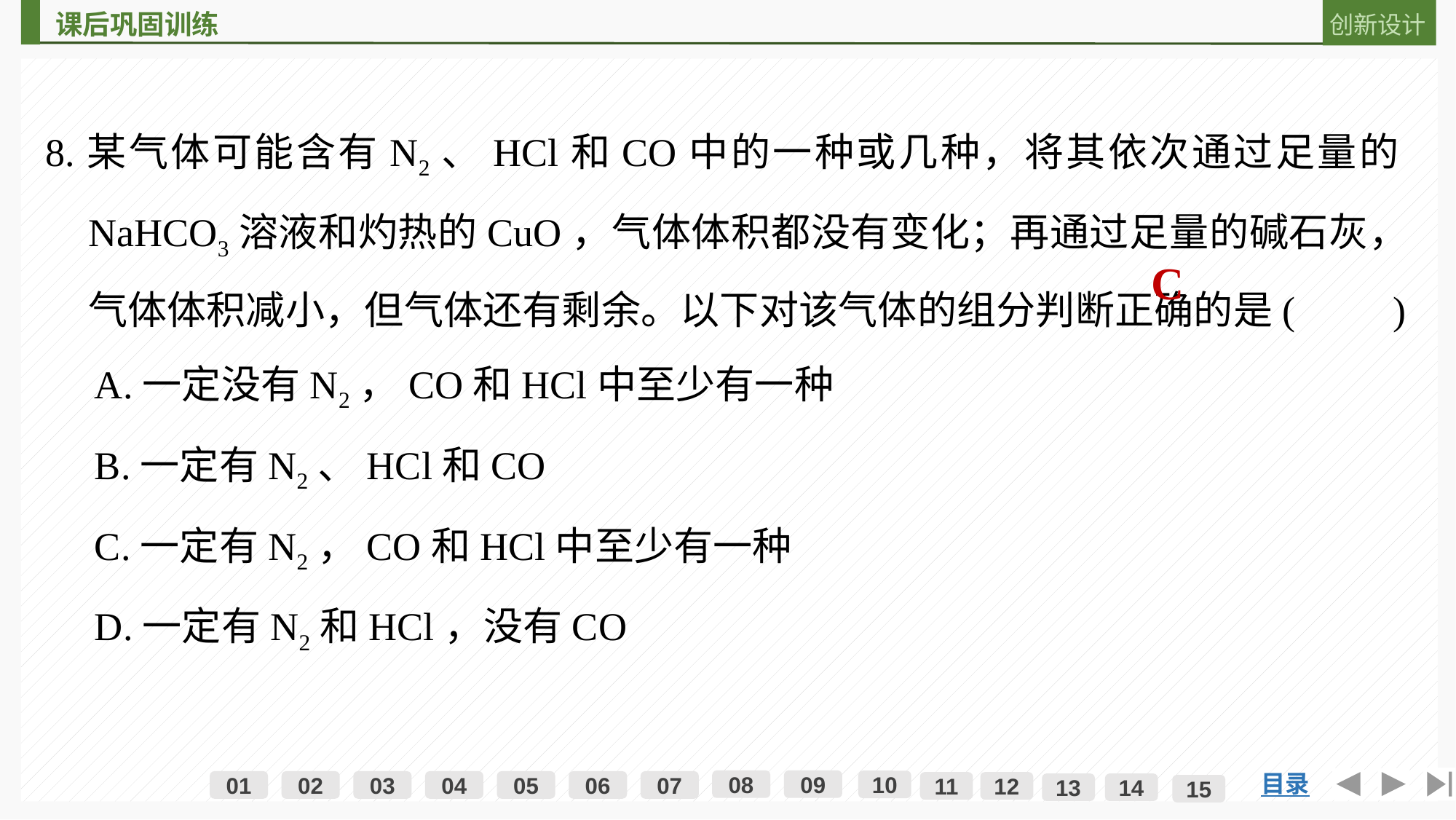

8.某气体可能含有N2、HCl和CO中的一种或几种，将其依次通过足量的NaHCO3溶液和灼热的CuO，气体体积都没有变化；再通过足量的碱石灰，气体体积减小，但气体还有剩余。以下对该气体的组分判断正确的是(　　)
　A.一定没有N2，CO和HCl中至少有一种
　B.一定有N2、HCl和CO
　C.一定有N2，CO和HCl中至少有一种
　D.一定有N2和HCl，没有CO
C